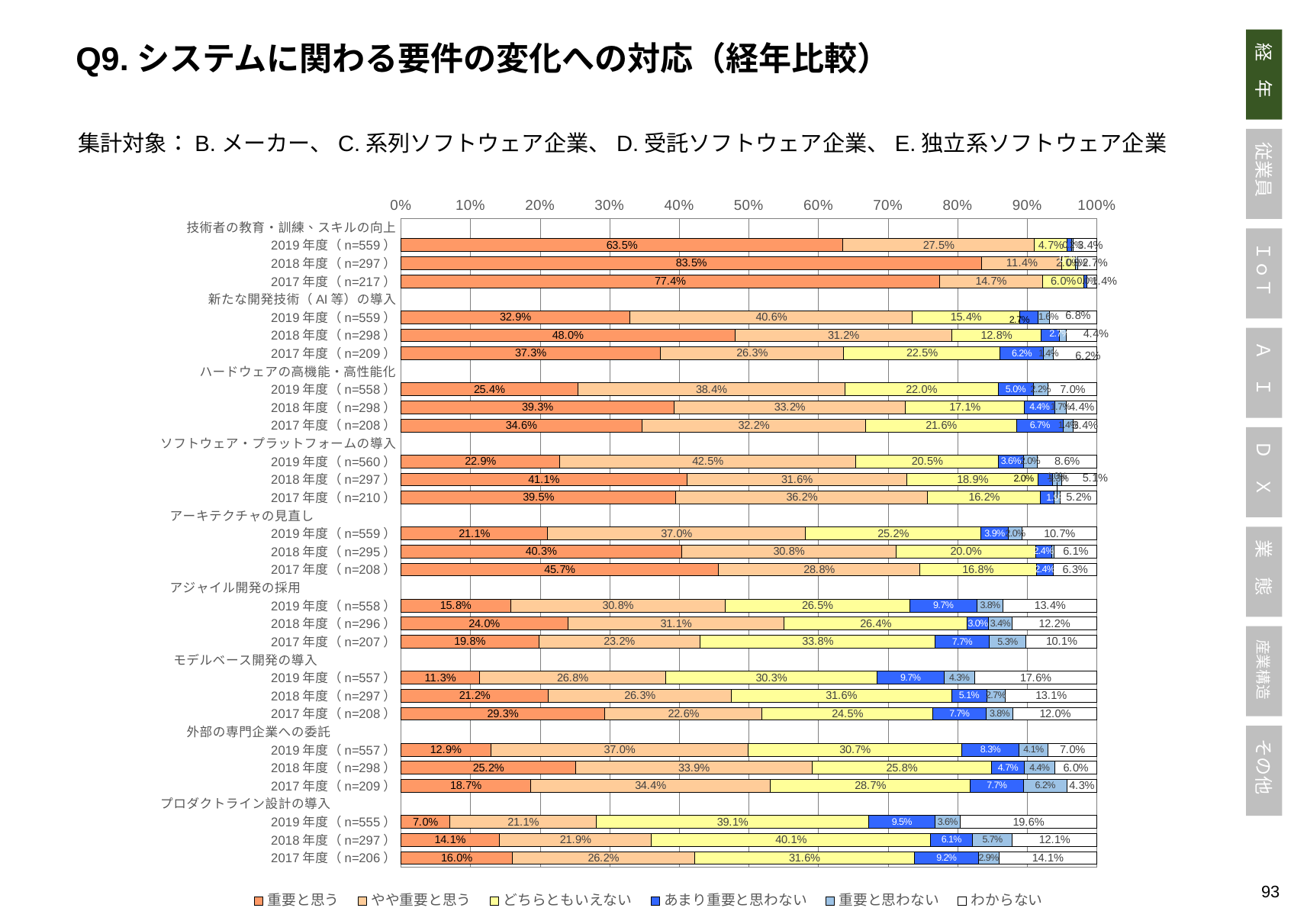

Q9.システムに関わる要件の変化への対応（経年比較）
集計対象：B.メーカー、C.系列ソフトウェア企業、D.受託ソフトウェア企業、E.独立系ソフトウェア企業

### Chart

| Category | 重要と思う | やや重要と思う | どちらともいえない | あまり重要と思わない | 重要と思わない | わからない |
|---|---|---|---|---|---|---|
| 技術者の教育・訓練、スキルの向上 | None | None | None | None | None | None |
| 2019年度（n=559） | 0.6350626118067979 | 0.27549194991055453 | 0.046511627906976744 | 0.007155635062611807 | 0.0017889087656529517 | 0.03398926654740608 |
| 2018年度（n=297） | 0.835016835016835 | 0.11447811447811448 | 0.020202020202020204 | 0.0 | 0.003367003367003367 | 0.026936026936026935 |
| 2017年度（n=217） | 0.7741935483870968 | 0.14746543778801843 | 0.059907834101382486 | 0.004608294930875576 | 0.0 | 0.013824884792626729 |
| 新たな開発技術（AI等）の導入 | None | None | None | None | None | None |
| 2019年度（n=559） | 0.3291592128801431 | 0.40608228980322003 | 0.15384615384615385 | 0.026833631484794274 | 0.016100178890876567 | 0.06797853309481217 |
| 2018年度（n=298） | 0.4798657718120805 | 0.31208053691275167 | 0.12751677852348994 | 0.026845637583892617 | 0.010067114093959731 | 0.0436241610738255 |
| 2017年度（n=209） | 0.37320574162679426 | 0.2631578947368421 | 0.22488038277511962 | 0.06220095693779904 | 0.014354066985645933 | 0.06220095693779904 |
| ハードウェアの高機能・高性能化 | None | None | None | None | None | None |
| 2019年度（n=558） | 0.25448028673835127 | 0.3835125448028674 | 0.22043010752688172 | 0.05017921146953405 | 0.021505376344086023 | 0.06989247311827956 |
| 2018年度（n=298） | 0.3926174496644295 | 0.33221476510067116 | 0.17114093959731544 | 0.0436241610738255 | 0.016778523489932886 | 0.0436241610738255 |
| 2017年度（n=208） | 0.34615384615384615 | 0.32211538461538464 | 0.21634615384615385 | 0.0673076923076923 | 0.014423076923076924 | 0.03365384615384615 |
| ソフトウェア・プラットフォームの導入 | None | None | None | None | None | None |
| 2019年度（n=560） | 0.22857142857142856 | 0.425 | 0.20535714285714285 | 0.03571428571428571 | 0.019642857142857142 | 0.08571428571428572 |
| 2018年度（n=297） | 0.4107744107744108 | 0.3164983164983165 | 0.18855218855218855 | 0.020202020202020204 | 0.013468013468013467 | 0.050505050505050504 |
| 2017年度（n=210） | 0.3952380952380952 | 0.3619047619047619 | 0.1619047619047619 | 0.01904761904761905 | 0.009523809523809525 | 0.05238095238095238 |
| アーキテクチャの見直し　　　　　　  | None | None | None | None | None | None |
| 2019年度（n=559） | 0.2110912343470483 | 0.370304114490161 | 0.2522361359570662 | 0.03935599284436494 | 0.01967799642218247 | 0.1073345259391771 |
| 2018年度（n=295） | 0.4033898305084746 | 0.30847457627118646 | 0.2 | 0.023728813559322035 | 0.003389830508474576 | 0.061016949152542375 |
| 2017年度（n=208） | 0.4567307692307692 | 0.28846153846153844 | 0.16826923076923078 | 0.02403846153846154 | 0.0 | 0.0625 |
| アジャイル開発の採用 　　　　　　　 | None | None | None | None | None | None |
| 2019年度（n=558） | 0.15770609318996415 | 0.30824372759856633 | 0.26523297491039427 | 0.0967741935483871 | 0.03763440860215054 | 0.13440860215053763 |
| 2018年度（n=296） | 0.23986486486486486 | 0.3108108108108108 | 0.2635135135135135 | 0.030405405405405407 | 0.033783783783783786 | 0.12162162162162163 |
| 2017年度（n=207） | 0.19806763285024154 | 0.2318840579710145 | 0.33816425120772947 | 0.07729468599033816 | 0.05314009661835749 | 0.10144927536231885 |
| モデルベース開発の導入　　　　　　 | None | None | None | None | None | None |
| 2019年度（n=557） | 0.11310592459605028 | 0.26750448833034113 | 0.30341113105924594 | 0.09694793536804308 | 0.04308797127468582 | 0.17594254937163376 |
| 2018年度（n=297） | 0.21212121212121213 | 0.26262626262626265 | 0.3164983164983165 | 0.050505050505050504 | 0.026936026936026935 | 0.13131313131313133 |
| 2017年度（n=208） | 0.2932692307692308 | 0.22596153846153846 | 0.24519230769230768 | 0.07692307692307693 | 0.038461538461538464 | 0.1201923076923077 |
| 外部の専門企業への委託　　　　　 | None | None | None | None | None | None |
| 2019年度（n=557） | 0.12926391382405744 | 0.36983842010771995 | 0.30700179533213645 | 0.08258527827648116 | 0.04129263913824058 | 0.07001795332136446 |
| 2018年度（n=298） | 0.2516778523489933 | 0.3389261744966443 | 0.25838926174496646 | 0.04697986577181208 | 0.0436241610738255 | 0.06040268456375839 |
| 2017年度（n=209） | 0.18660287081339713 | 0.3444976076555024 | 0.28708133971291866 | 0.07655502392344497 | 0.06220095693779904 | 0.0430622009569378 |
| プロダクトライン設計の導入　　　　　 | None | None | None | None | None | None |
| 2019年度（n=555） | 0.07027027027027027 | 0.21081081081081082 | 0.390990990990991 | 0.09549549549549549 | 0.036036036036036036 | 0.1963963963963964 |
| 2018年度（n=297） | 0.1414141414141414 | 0.21885521885521886 | 0.4006734006734007 | 0.06060606060606061 | 0.05723905723905724 | 0.12121212121212122 |
| 2017年度（n=206） | 0.16019417475728157 | 0.2621359223300971 | 0.3155339805825243 | 0.09223300970873786 | 0.02912621359223301 | 0.1407766990291262 |
93